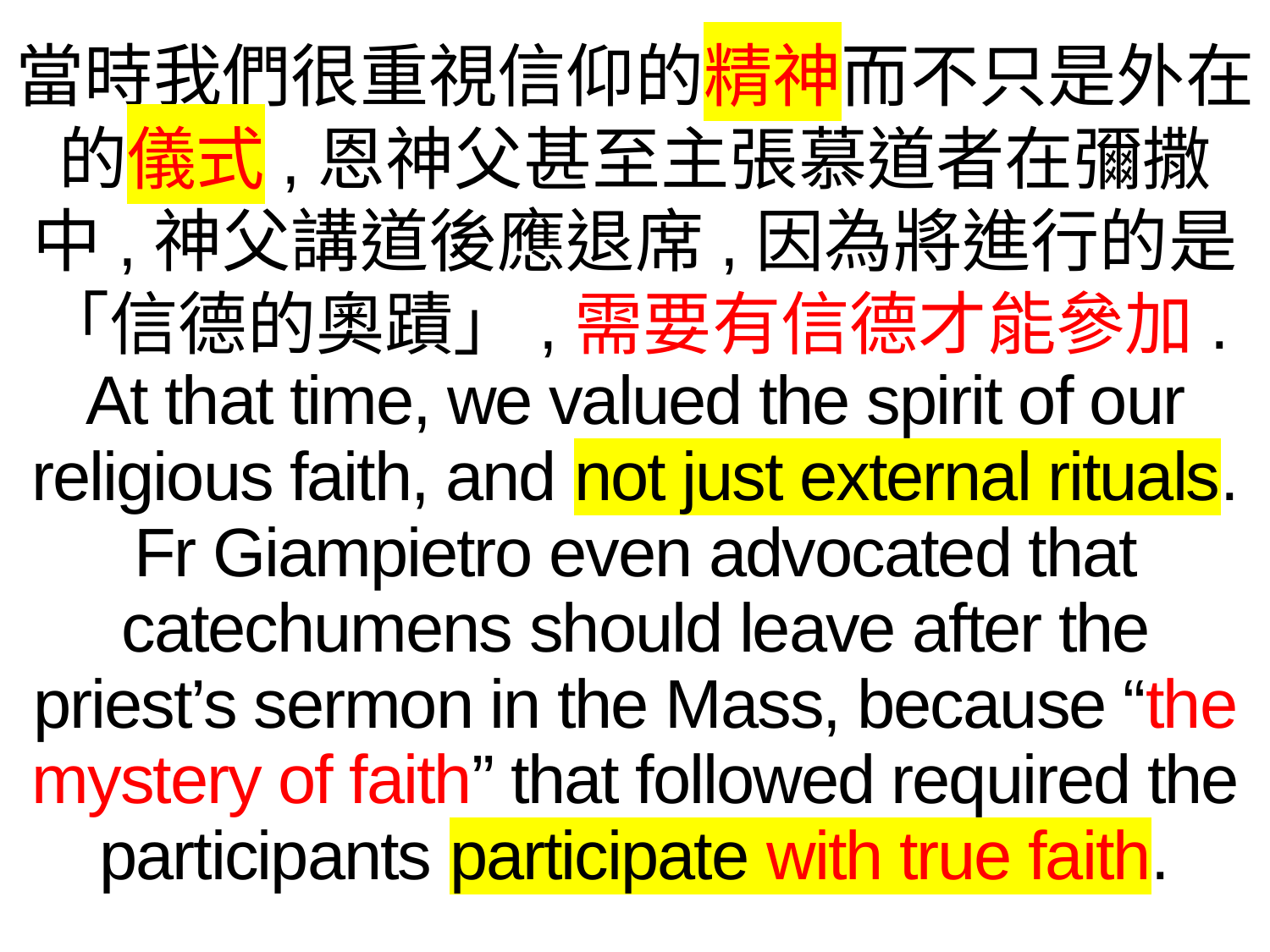

當時我們很重視信仰的精神而不只是外在的儀式,恩神父甚至主張慕道者在彌撒中,神父講道後應退席,因為將進行的是
「信德的奧蹟」,需要有信德才能參加.
At that time, we valued the spirit of our religious faith, and not just external rituals. Fr Giampietro even advocated that catechumens should leave after the priest’s sermon in the Mass, because “the mystery of faith” that followed required the participants participate with true faith.